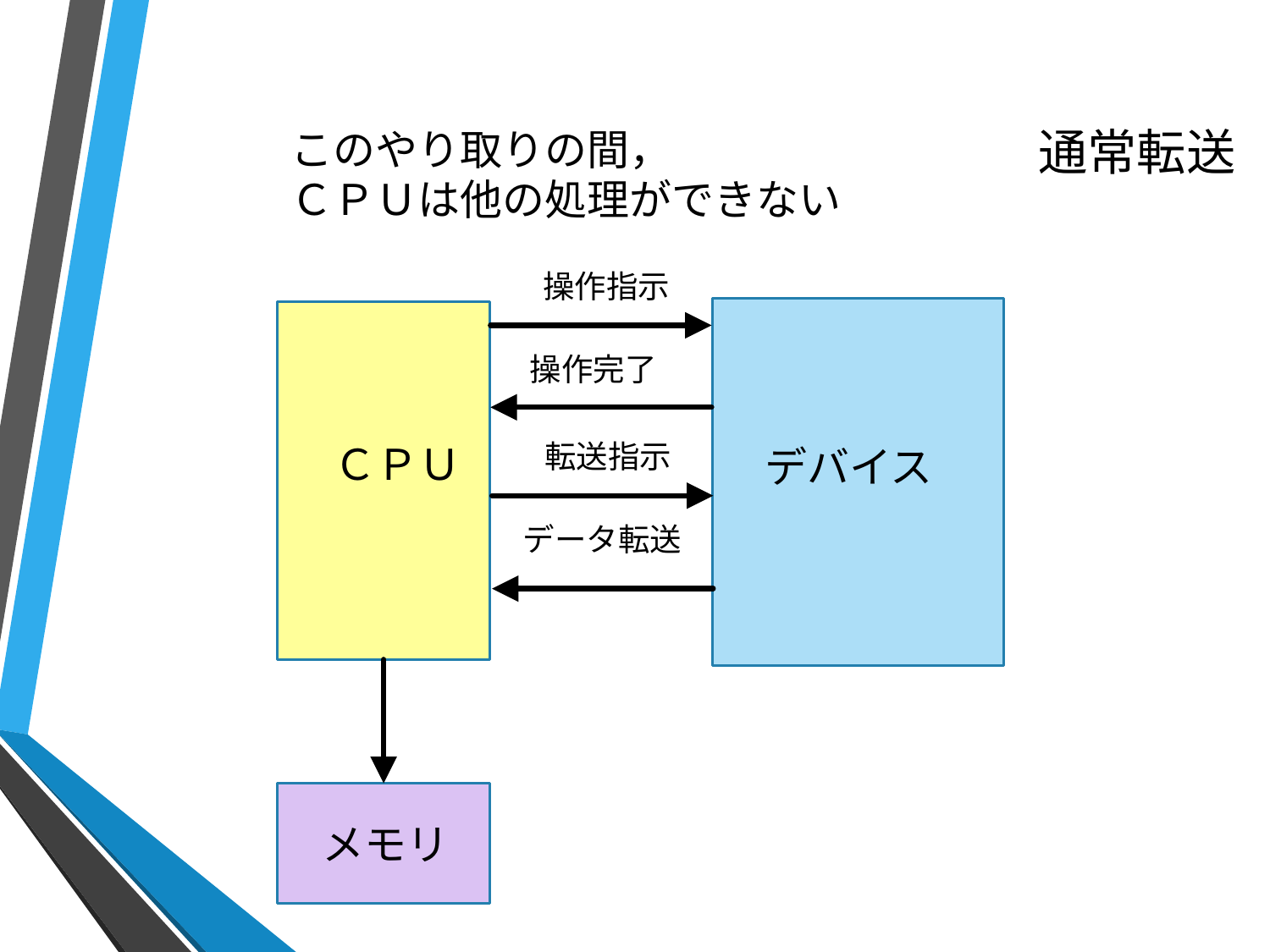

# 通常転送
このやり取りの間，
ＣＰＵは他の処理ができない
操作指示

操作完了
転送指示
ＣＰＵ
デバイス
データ転送

メモリ